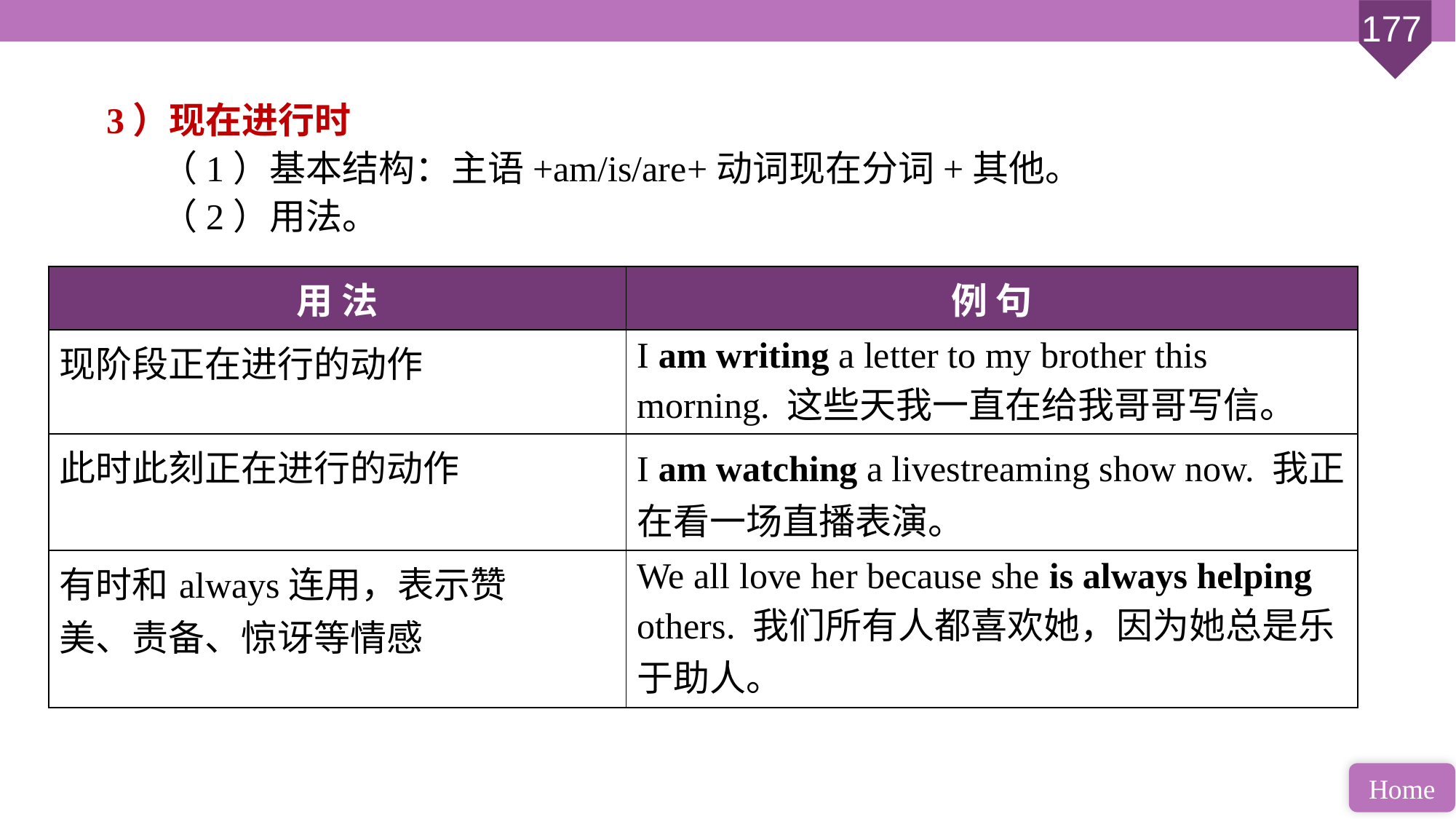

3）现在进行时
（1）基本结构：主语+am/is/are+动词现在分词+其他。
（2）用法。
| 用 法 | 例 句 |
| --- | --- |
| 现阶段正在进行的动作 | I am writing a letter to my brother this morning. 这些天我一直在给我哥哥写信。 |
| 此时此刻正在进行的动作 | I am watching a livestreaming show now. 我正在看一场直播表演。 |
| 有时和always连用，表示赞 美、责备、惊讶等情感 | We all love her because she is always helping others. 我们所有人都喜欢她，因为她总是乐于助人。 |